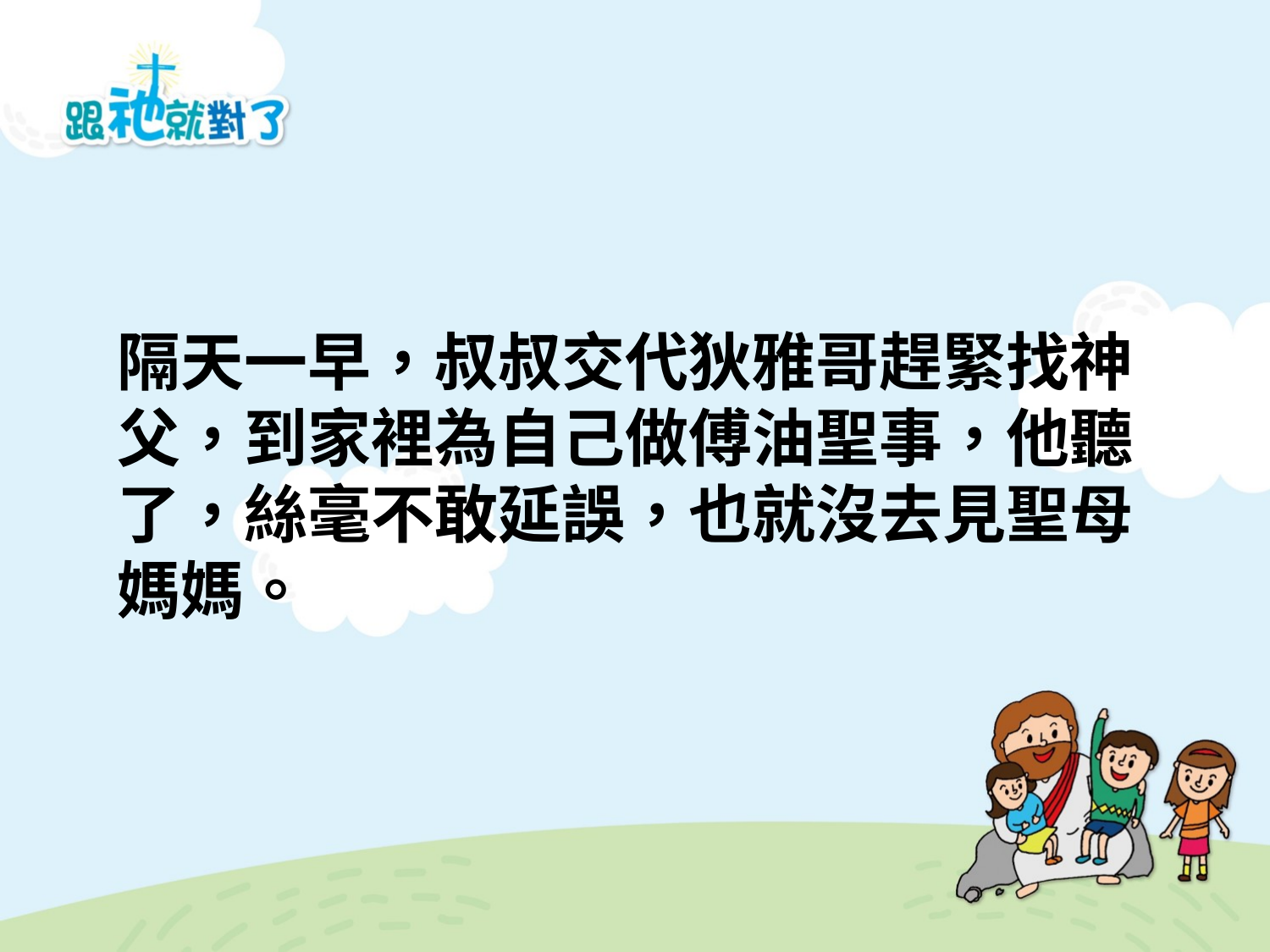

隔天一早，叔叔交代狄雅哥趕緊找神父，到家裡為自己做傅油聖事，他聽了，絲毫不敢延誤，也就沒去見聖母媽媽。